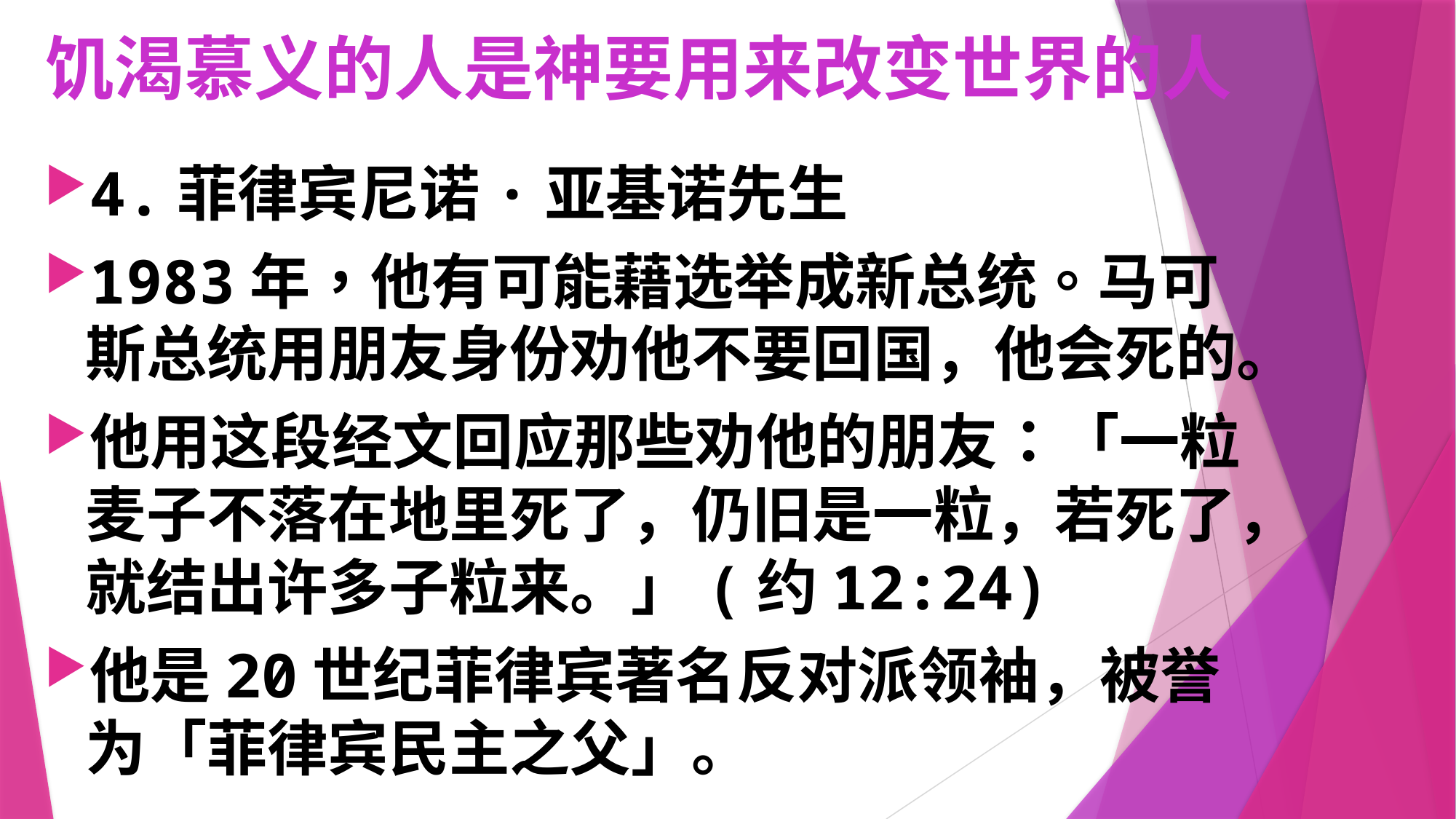

# 饥渴慕义的人是神要用来改变世界的人
4.菲律宾尼诺·亚基诺先生
1983年，他有可能藉选举成新总统。马可斯总统用朋友身份劝他不要回国，他会死的。
他用这段经文回应那些劝他的朋友：「一粒麦子不落在地里死了，仍旧是一粒，若死了，就结出许多子粒来。」(约12:24)
他是20世纪菲律宾著名反对派领袖，被誉为「菲律宾民主之父」。